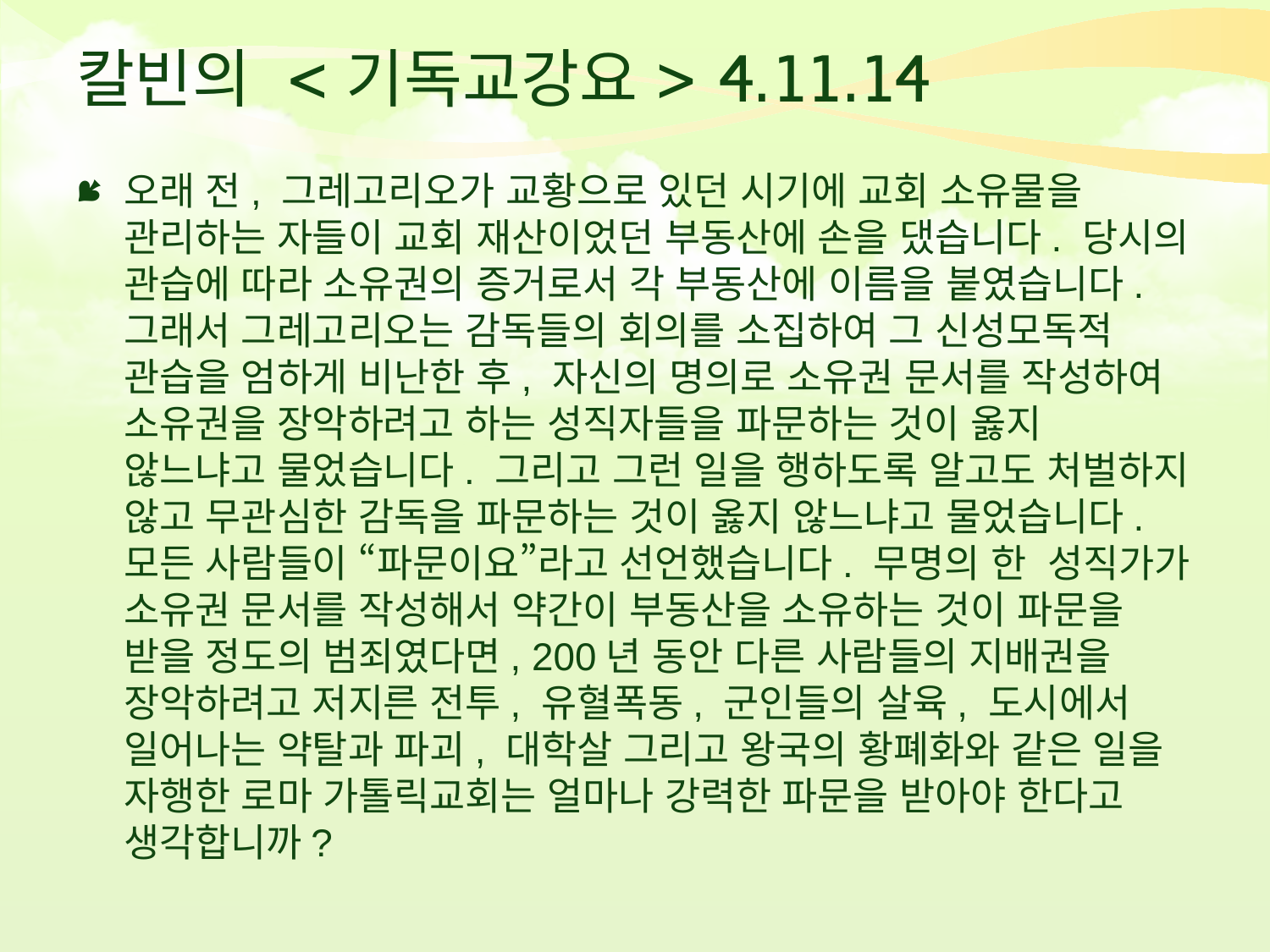

# 칼빈의 <기독교강요> 4.11.14
오래 전, 그레고리오가 교황으로 있던 시기에 교회 소유물을 관리하는 자들이 교회 재산이었던 부동산에 손을 댔습니다. 당시의 관습에 따라 소유권의 증거로서 각 부동산에 이름을 붙였습니다. 그래서 그레고리오는 감독들의 회의를 소집하여 그 신성모독적 관습을 엄하게 비난한 후, 자신의 명의로 소유권 문서를 작성하여 소유권을 장악하려고 하는 성직자들을 파문하는 것이 옳지 않느냐고 물었습니다. 그리고 그런 일을 행하도록 알고도 처벌하지 않고 무관심한 감독을 파문하는 것이 옳지 않느냐고 물었습니다. 모든 사람들이 “파문이요”라고 선언했습니다. 무명의 한  성직가가 소유권 문서를 작성해서 약간이 부동산을 소유하는 것이 파문을 받을 정도의 범죄였다면, 200년 동안 다른 사람들의 지배권을 장악하려고 저지른 전투, 유혈폭동, 군인들의 살육, 도시에서 일어나는 약탈과 파괴, 대학살 그리고 왕국의 황폐화와 같은 일을 자행한 로마 가톨릭교회는 얼마나 강력한 파문을 받아야 한다고 생각합니까?